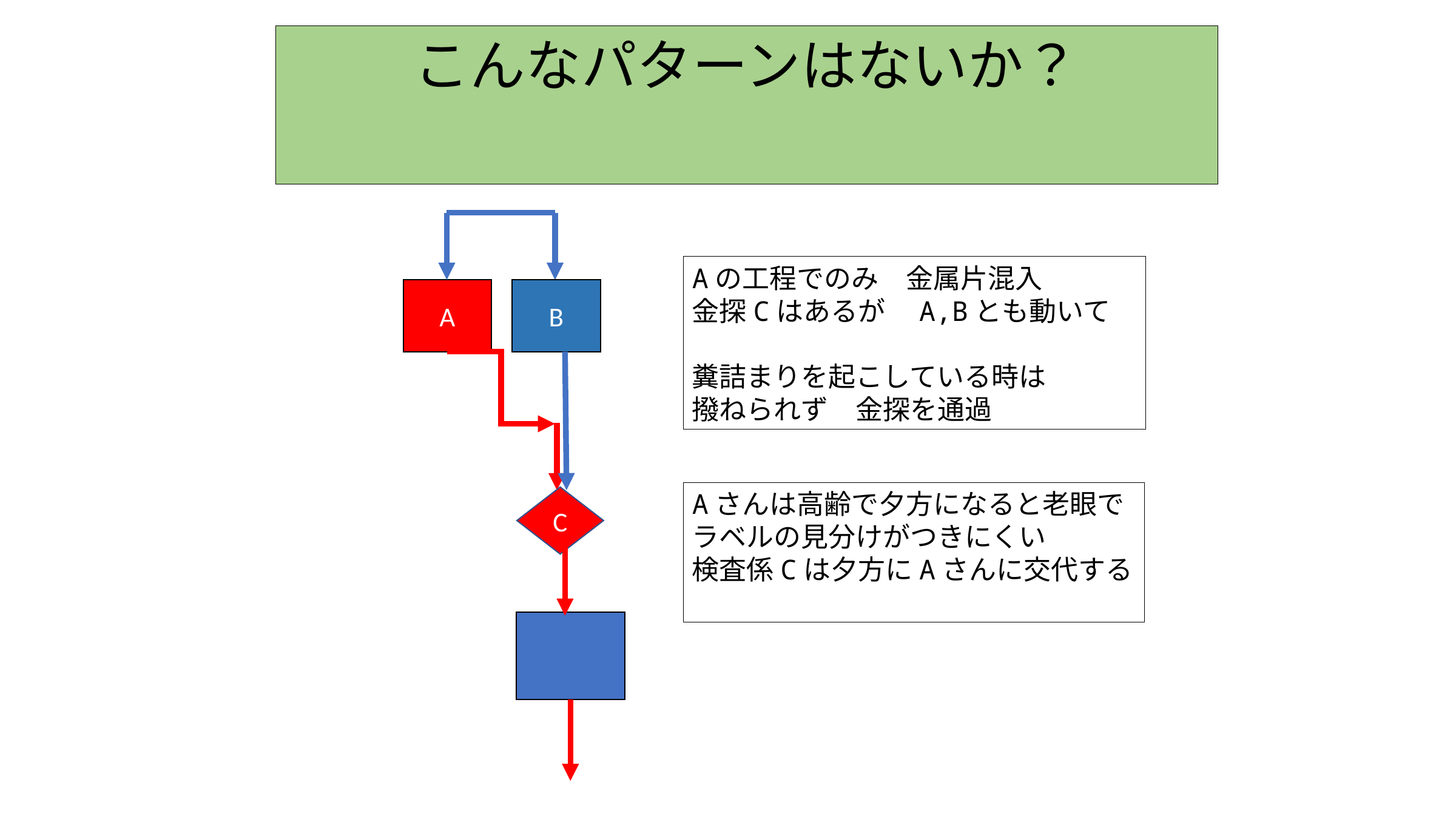

139
# こんなパターンはないか？
A
B
C

Aの工程でのみ　金属片混入
金探Cはあるが　A,Bとも動いて
糞詰まりを起こしている時は
撥ねられず　金探を通過
Aさんは高齢で夕方になると老眼で
ラベルの見分けがつきにくい
検査係Cは夕方にAさんに交代する